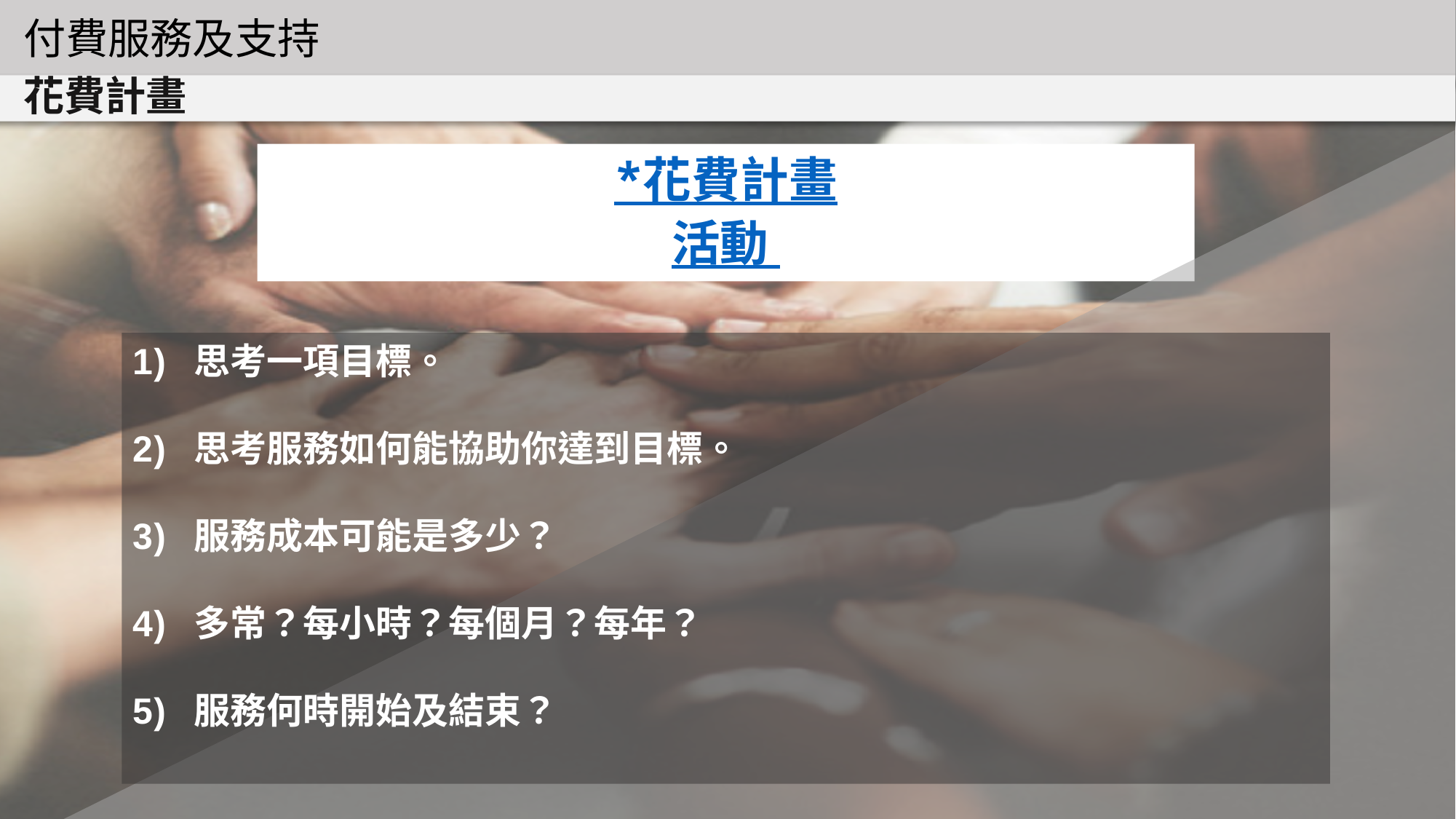

付費服務及支持

花費計畫
*花費計畫
活動
思考一項目標。

思考服務如何能協助你達到目標。

服務成本可能是多少？

多常？每小時？每個月？每年？

服務何時開始及結束？